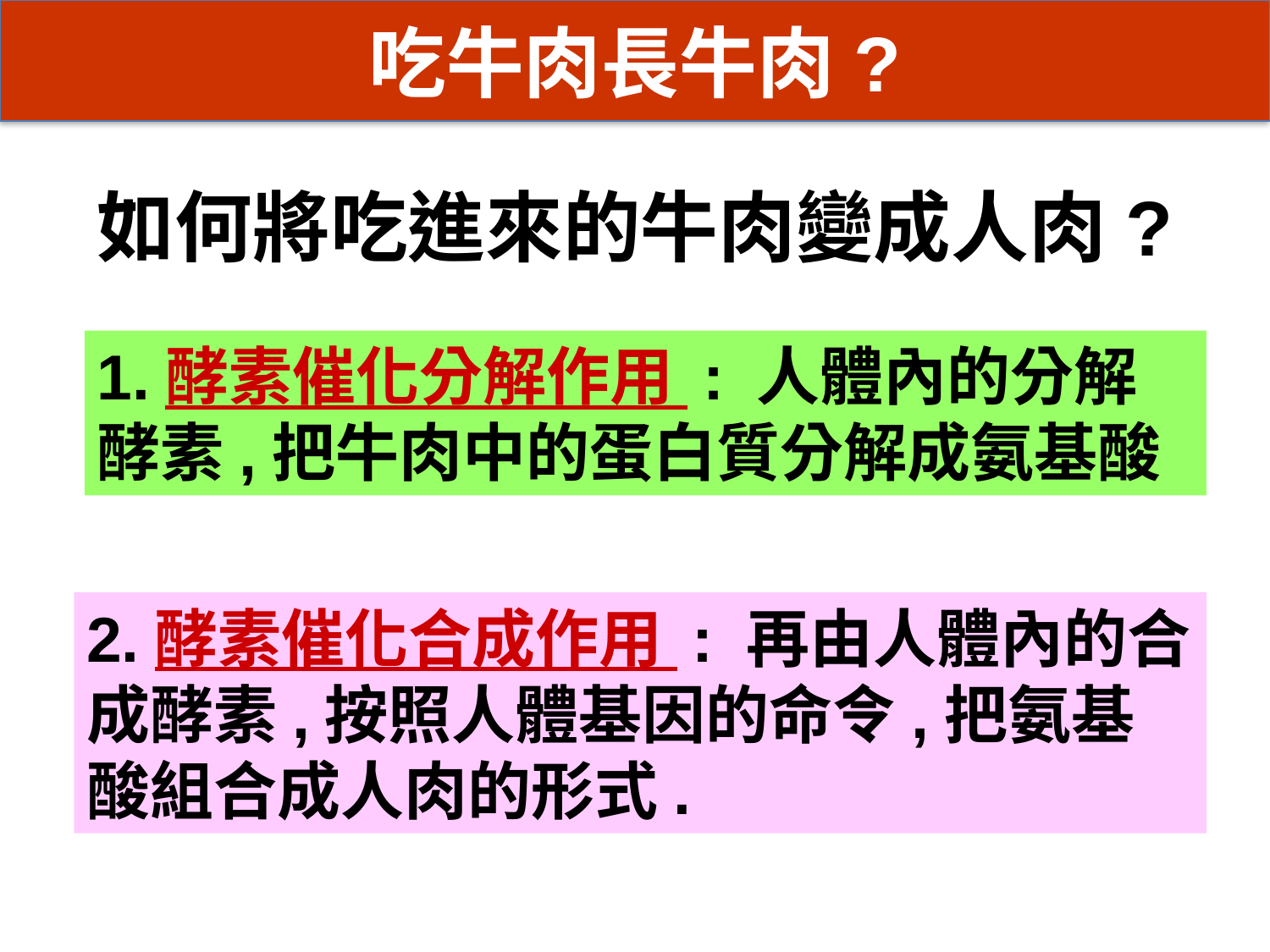

吃牛肉長牛肉?
如何將吃進來的牛肉變成人肉?
1.酵素催化分解作用 : 人體內的分解酵素,把牛肉中的蛋白質分解成氨基酸
2.酵素催化合成作用 : 再由人體內的合成酵素,按照人體基因的命令,把氨基酸組合成人肉的形式.